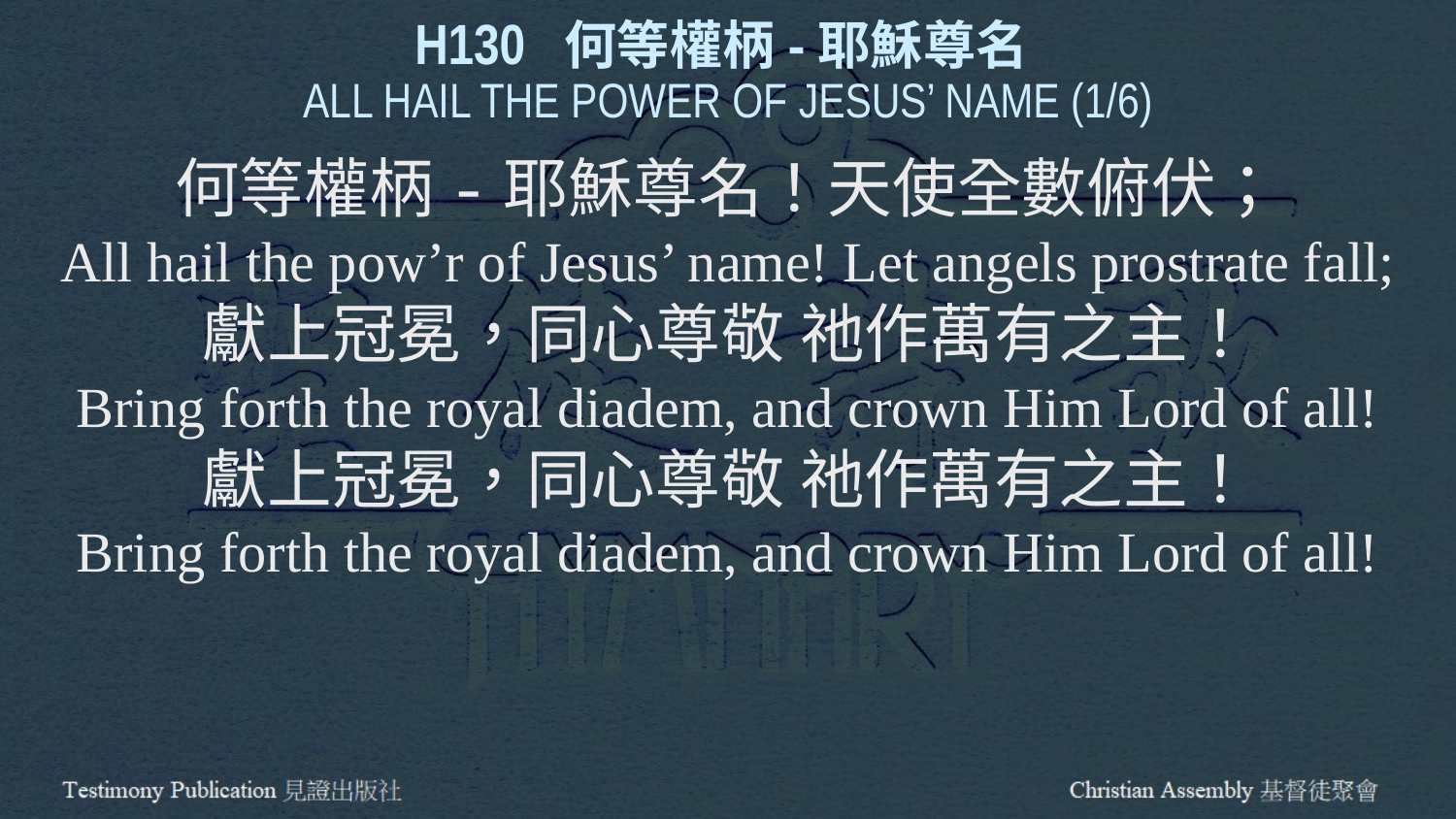

H130  何等權柄-耶穌尊名
ALL HAIL THE POWER OF JESUS’ NAME (1/6)
何等權柄-耶穌尊名！天使全數俯伏；
All hail the pow’r of Jesus’ name! Let angels prostrate fall;
獻上冠冕，同心尊敬 祂作萬有之主！
Bring forth the royal diadem, and crown Him Lord of all!
獻上冠冕，同心尊敬 祂作萬有之主！
Bring forth the royal diadem, and crown Him Lord of all!